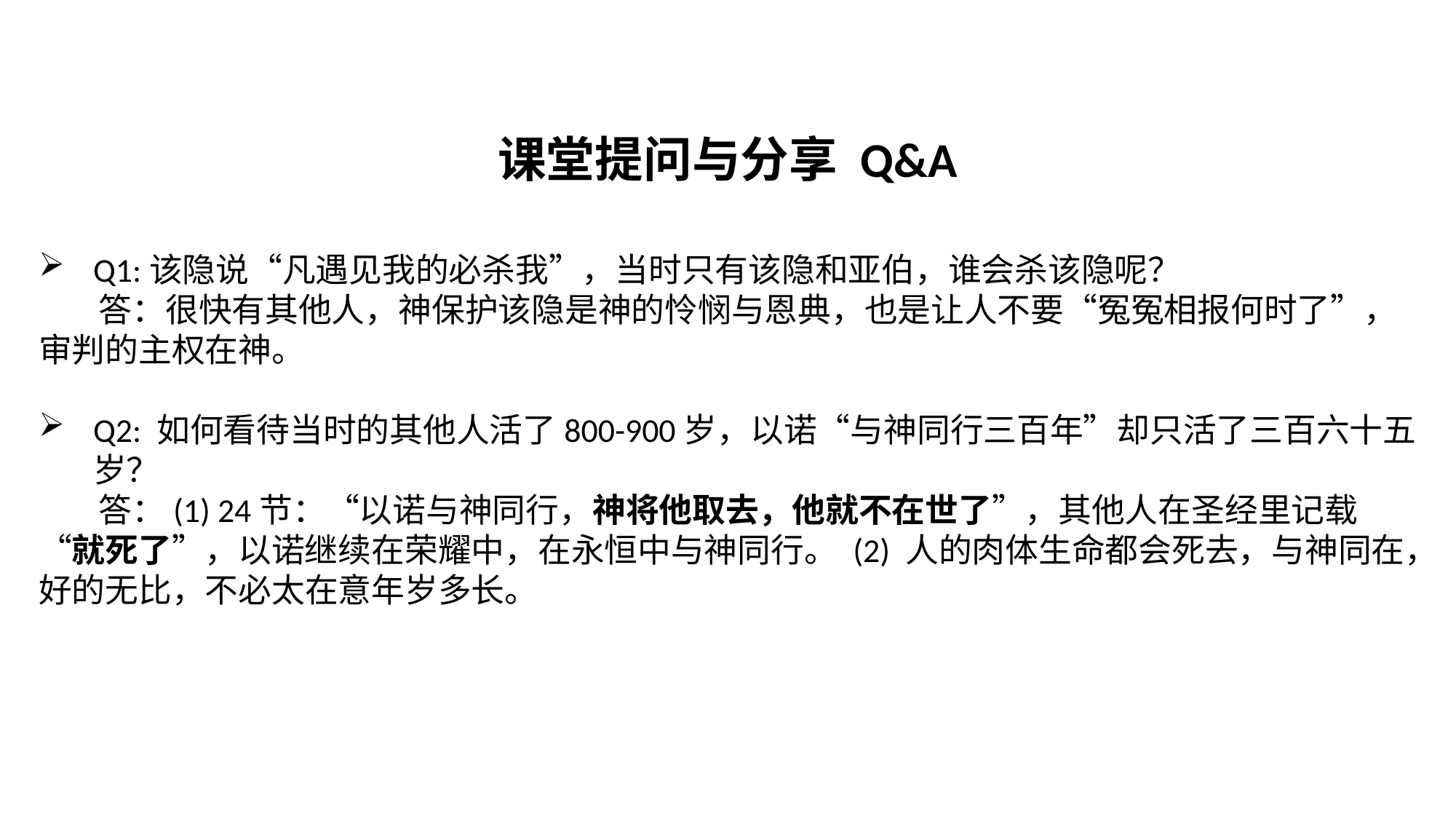

课堂提问与分享 Q&A

Q1:该隐说“凡遇见我的必杀我”，当时只有该隐和亚伯，谁会杀该隐呢？
       答：很快有其他人，神保护该隐是神的怜悯与恩典，也是让人不要“冤冤相报何时了”，审判的主权在神。

Q2: 如何看待当时的其他人活了800-900岁，以诺“与神同行三百年”却只活了三百六十五岁？
       答：(1) 24节：“以诺与神同行，神将他取去，他就不在世了”，其他人在圣经里记载“就死了”，以诺继续在荣耀中，在永恒中与神同行。 (2) 人的肉体生命都会死去，与神同在，好的无比，不必太在意年岁多长。